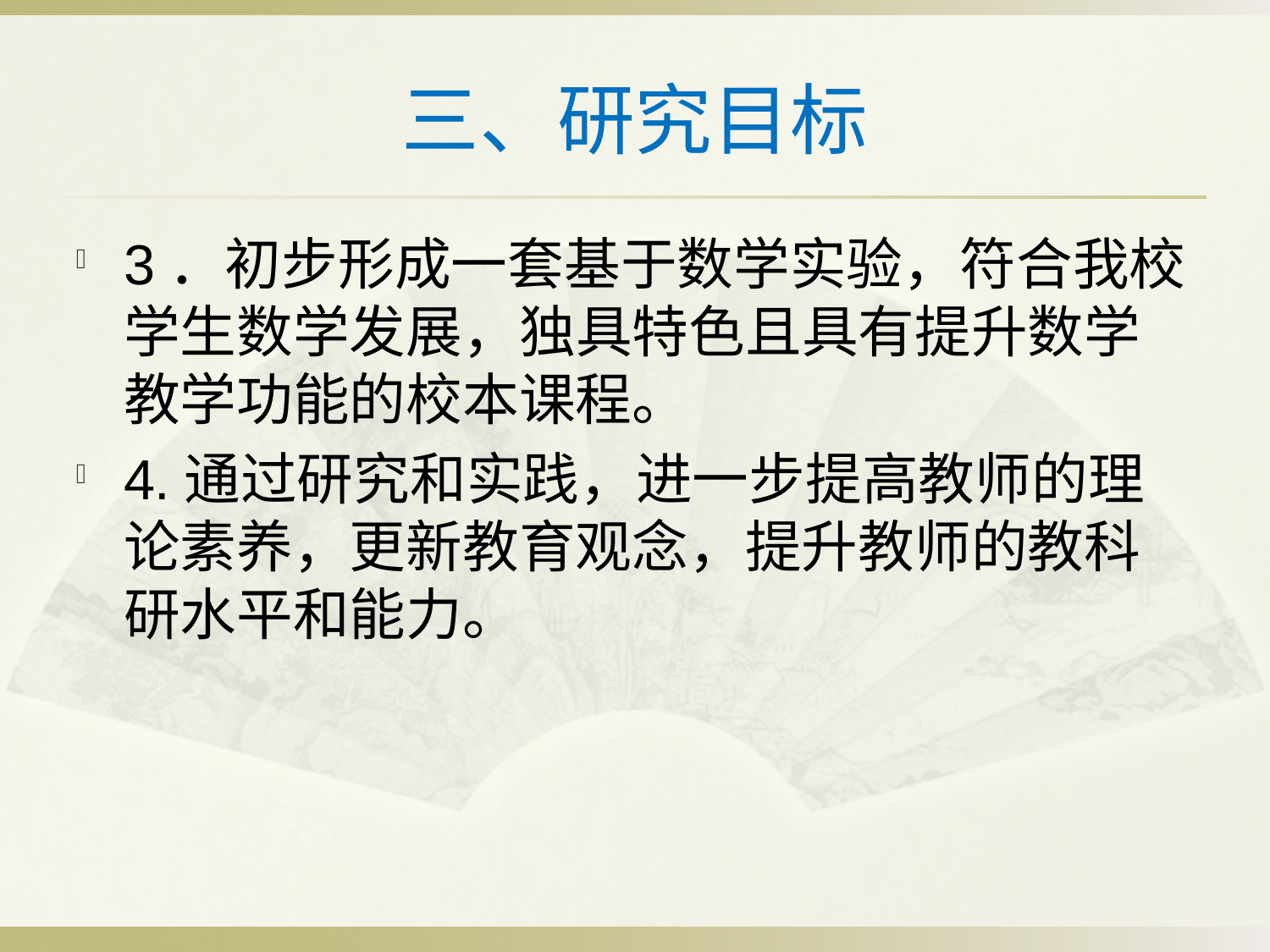

# 三、研究目标
3．初步形成一套基于数学实验，符合我校学生数学发展，独具特色且具有提升数学教学功能的校本课程。
4.通过研究和实践，进一步提高教师的理论素养，更新教育观念，提升教师的教科研水平和能力。